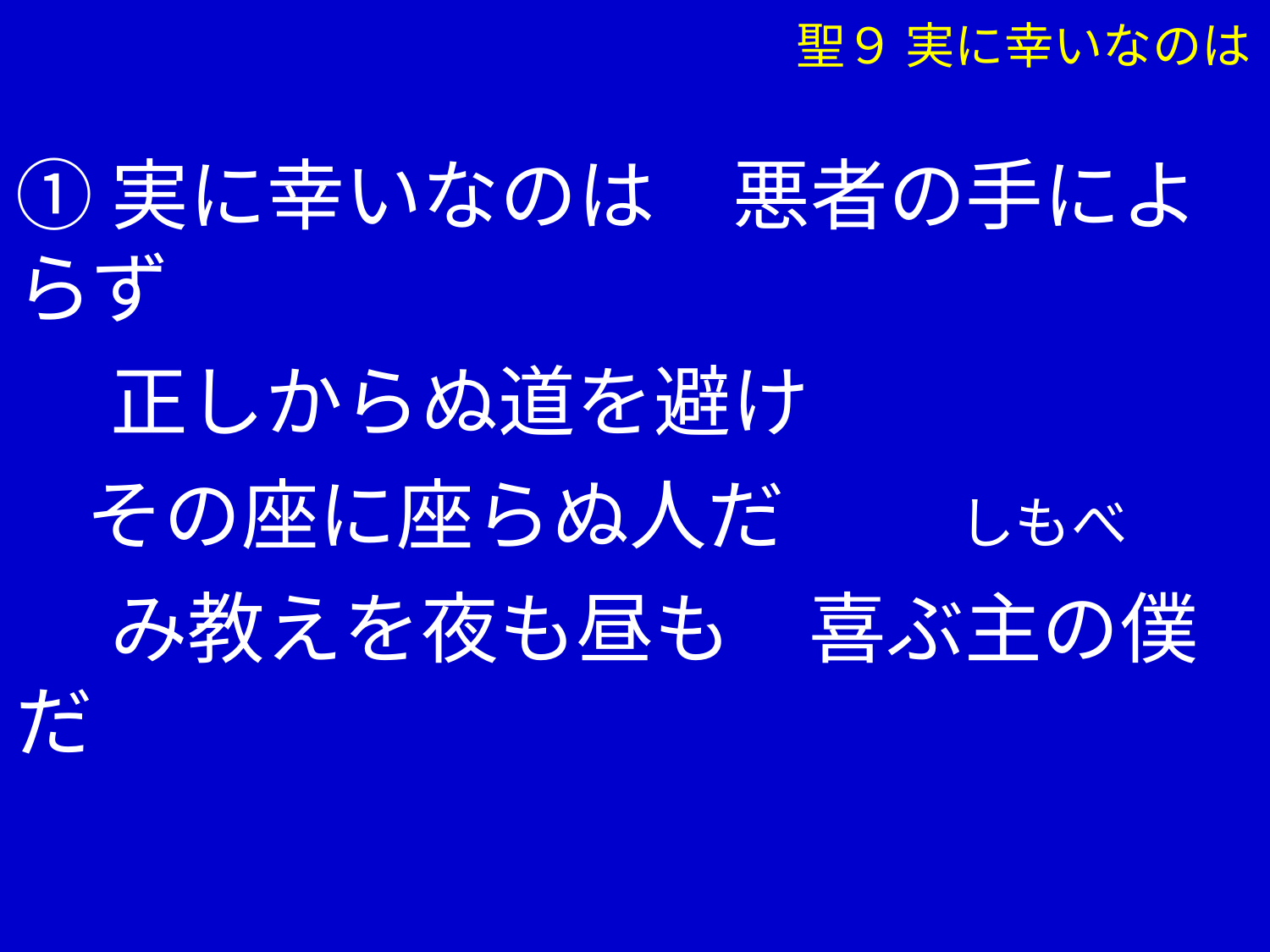

①実に幸いなのは　悪者の手によらず
　 正しからぬ道を避け
   その座に座らぬ人だ          しもべ
　 み教えを夜も昼も　喜ぶ主の僕だ
　　　　　聖９ 実に幸いなのは